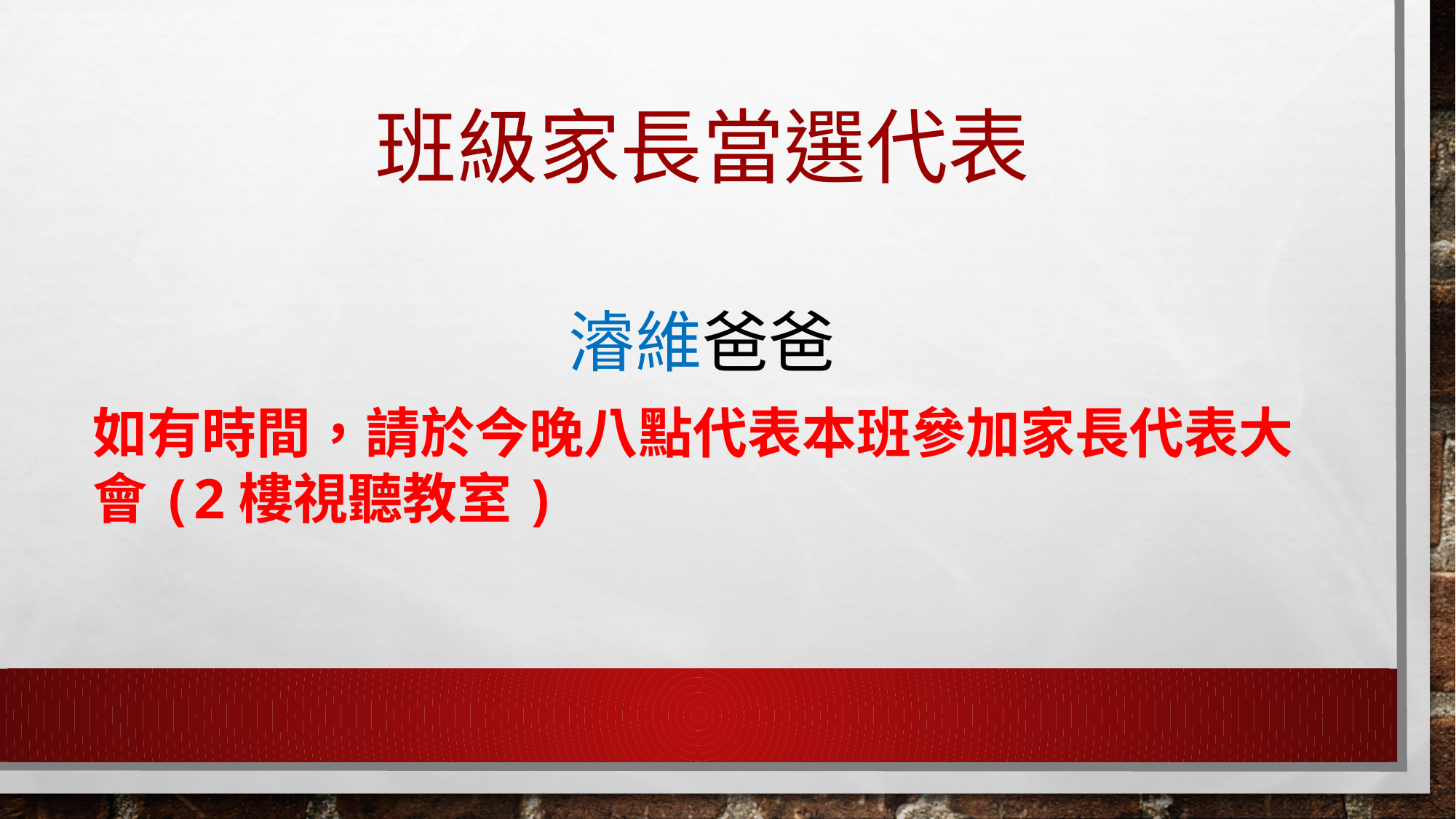

# 班級家長當選代表
濬維爸爸
如有時間，請於今晚八點代表本班參加家長代表大會(2樓視聽教室)